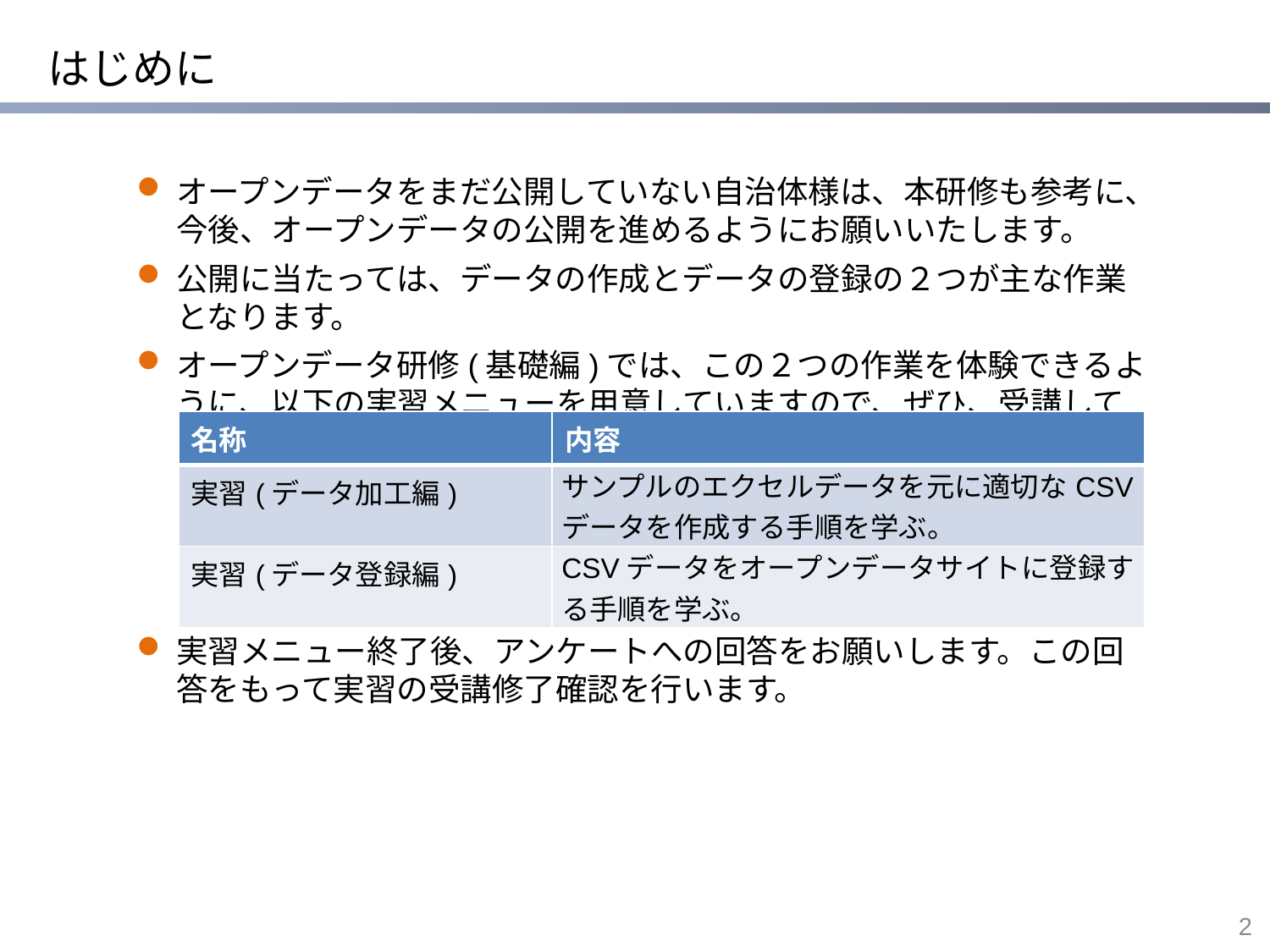

# はじめに
オープンデータをまだ公開していない自治体様は、本研修も参考に、今後、オープンデータの公開を進めるようにお願いいたします。
公開に当たっては、データの作成とデータの登録の２つが主な作業となります。
オープンデータ研修(基礎編)では、この２つの作業を体験できるように、以下の実習メニューを用意していますので、ぜひ、受講してください。

| 名称 | 内容 |
| --- | --- |
| 実習(データ加工編) | サンプルのエクセルデータを元に適切なCSVデータを作成する手順を学ぶ。 |
| 実習(データ登録編) | CSVデータをオープンデータサイトに登録する手順を学ぶ。 |
実習メニュー終了後、アンケートへの回答をお願いします。この回答をもって実習の受講修了確認を行います。

2